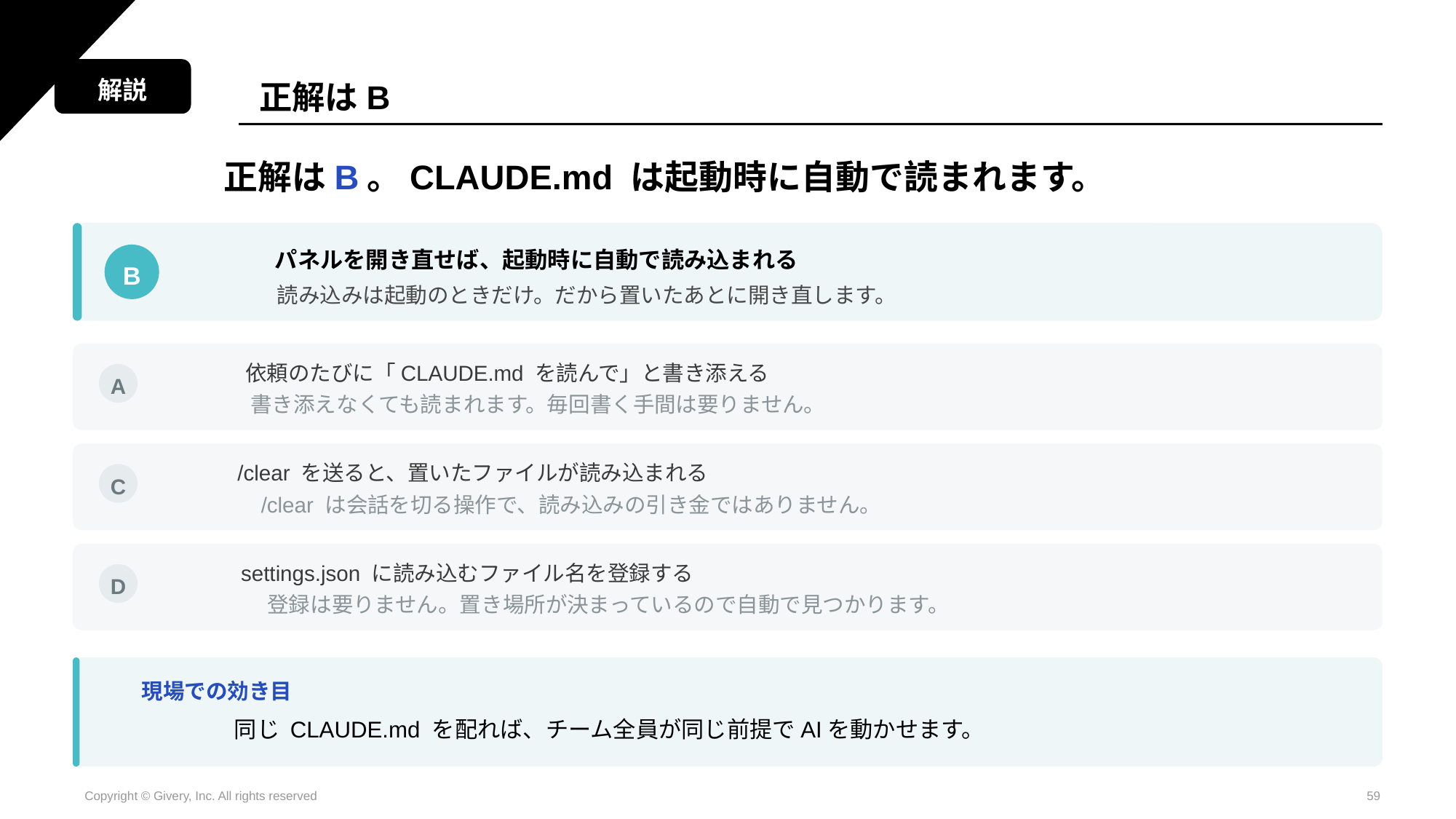

解説
正解はB

正解はB。CLAUDE.md は起動時に自動で読まれます。

パネルを開き直せば、起動時に自動で読み込まれる
B
読み込みは起動のときだけ。だから置いたあとに開き直します。

依頼のたびに「CLAUDE.md を読んで」と書き添える

A
書き添えなくても読まれます。毎回書く手間は要りません。

/clear を送ると、置いたファイルが読み込まれる

C
/clear は会話を切る操作で、読み込みの引き金ではありません。

settings.json に読み込むファイル名を登録する

D
登録は要りません。置き場所が決まっているので自動で見つかります。

現場での効き目
同じ CLAUDE.md を配れば、チーム全員が同じ前提でAIを動かせます。
Copyright © Givery, Inc. All rights reserved
59